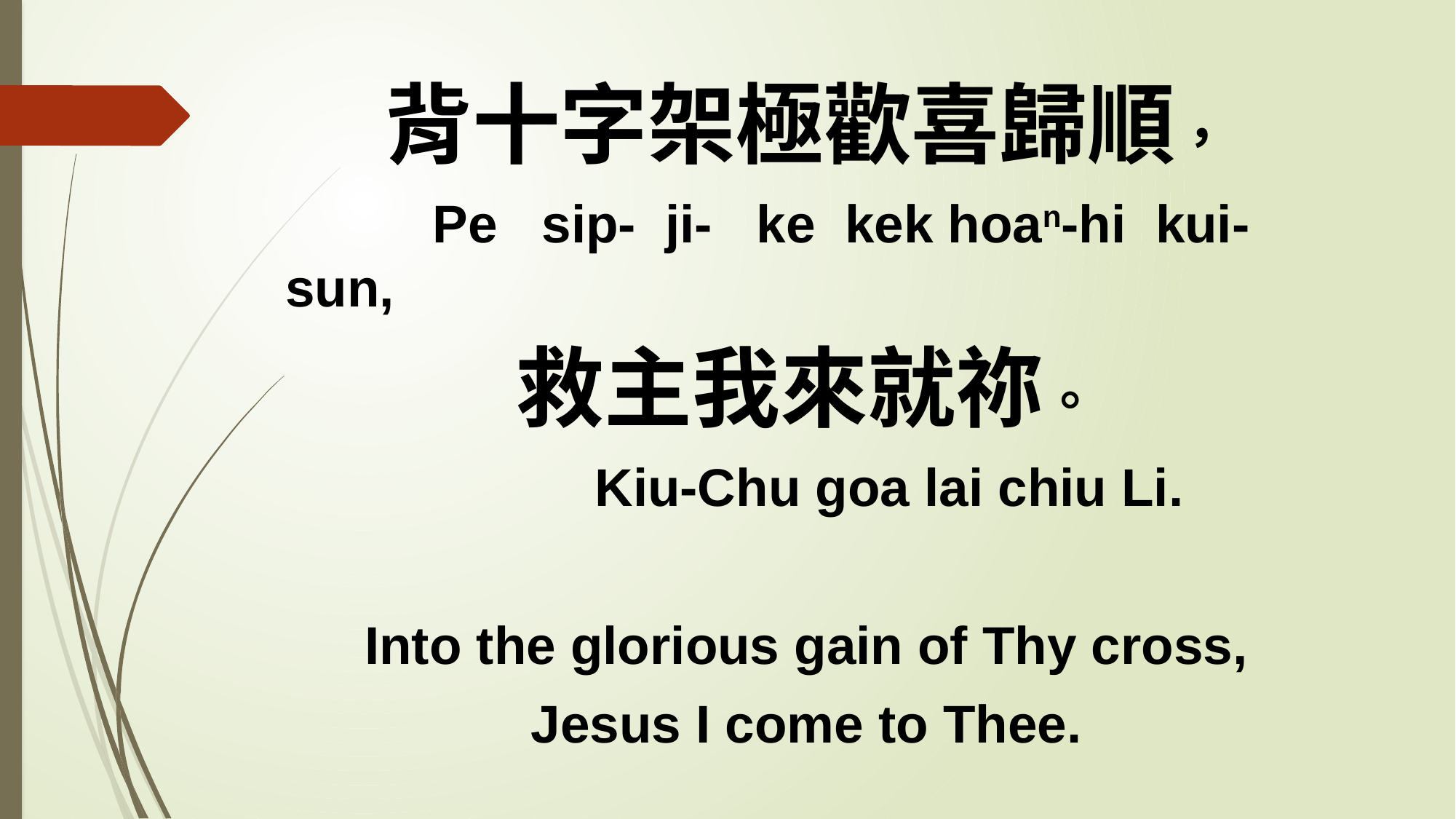

背十字架極歡喜歸順，
          Pe   sip-  ji-   ke  kek hoan-hi  kui-sun,
救主我來就祢。
                     Kiu-Chu goa lai chiu Li.

Into the glorious gain of Thy cross,
Jesus I come to Thee.